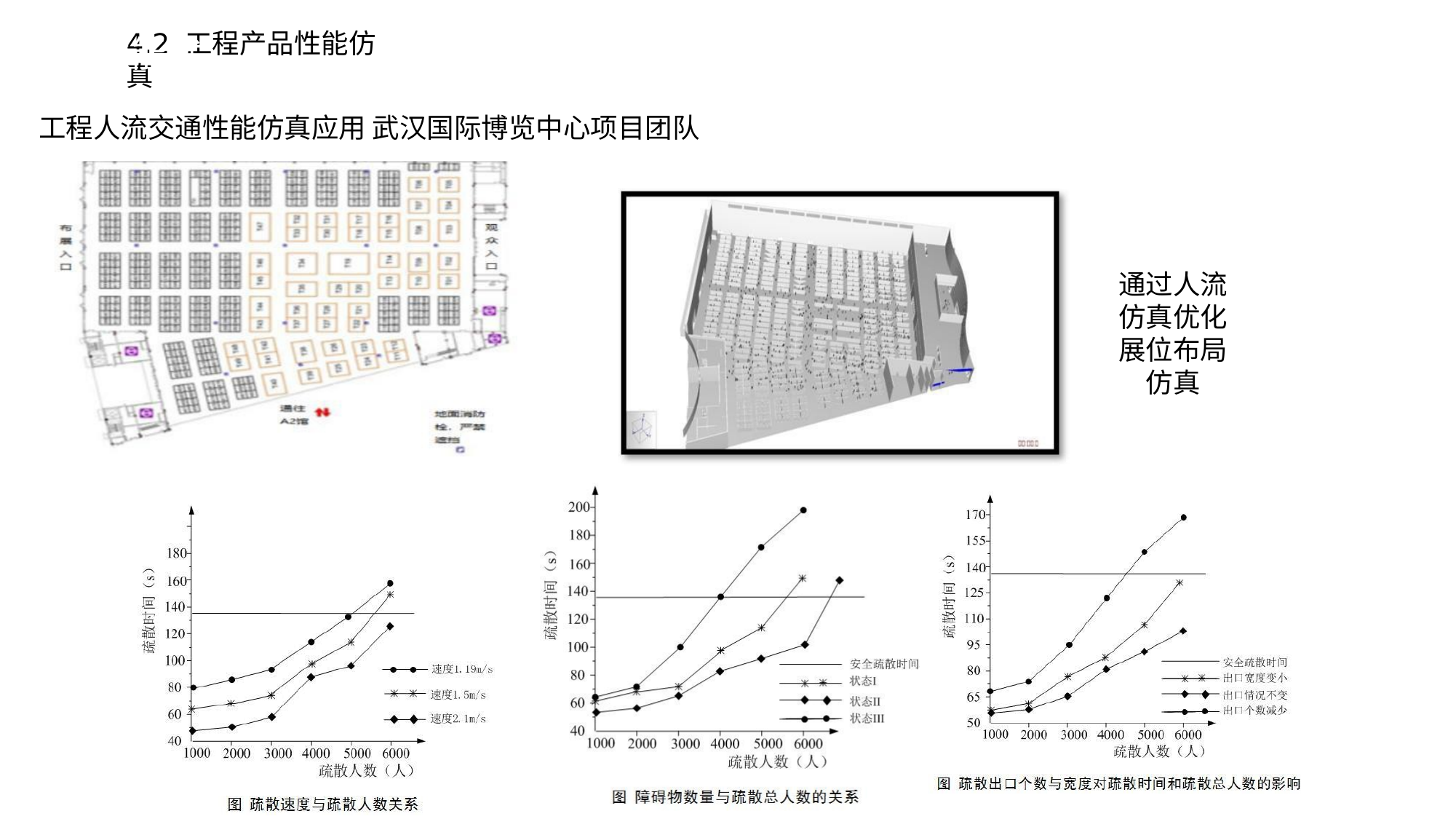

4.2 工程产品性能仿真
# 4. 性能优化
工程人流交通性能仿真应用 武汉国际博览中心项目团队

通过人流 仿真优化 展位布局 仿真